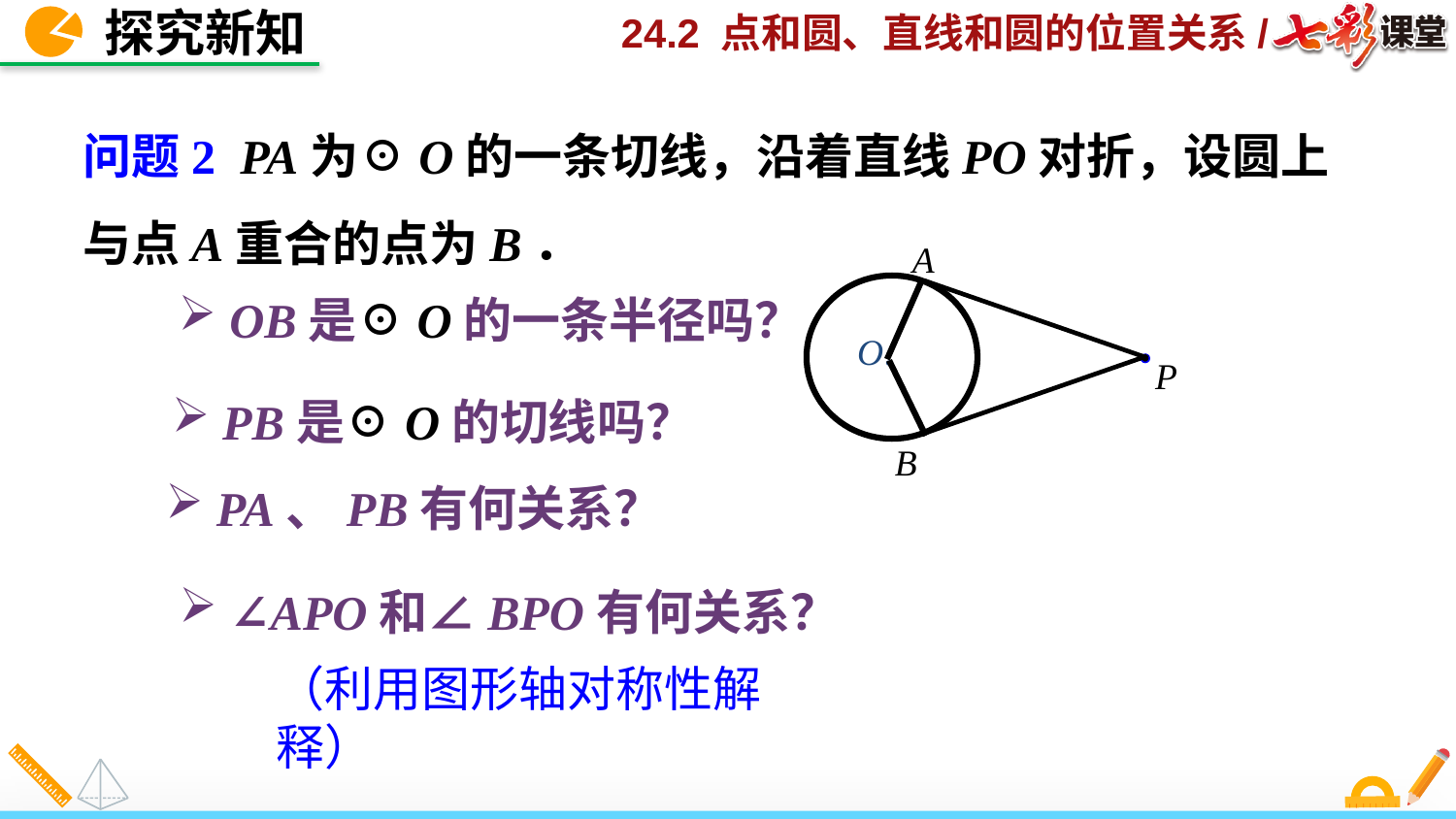

探究新知

问题2  PA为☉O的一条切线，沿着直线PO对折，设圆上与点A重合的点为B．
A

B

O.
P

 OB是☉O的一条半径吗？
 PB是☉O的切线吗？
 PA、PB有何关系？
 ∠APO和∠BPO有何关系？
（利用图形轴对称性解释）